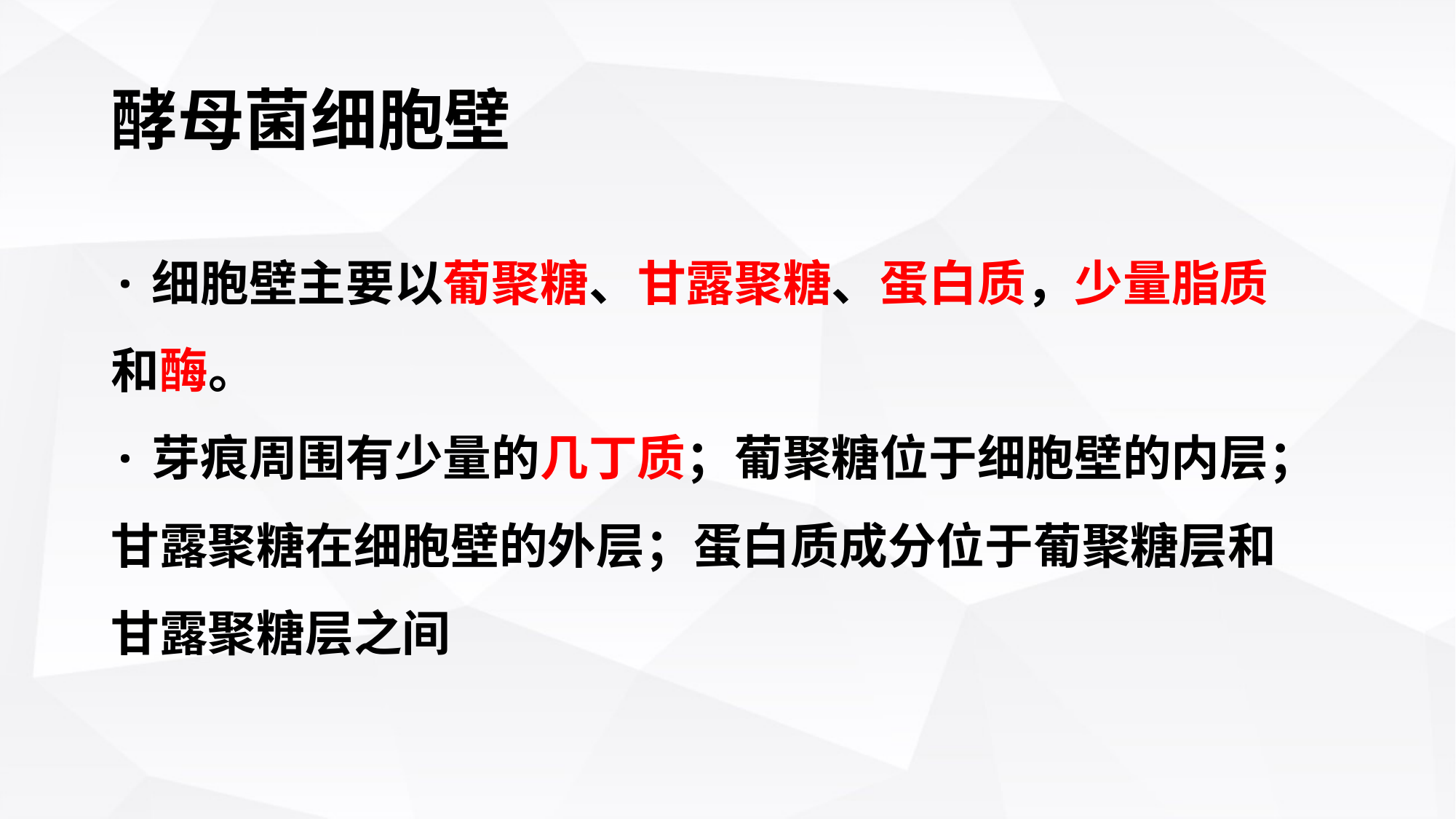

# 酵母菌细胞壁
·细胞壁主要以葡聚糖、甘露聚糖、蛋白质，少量脂质和酶。
·芽痕周围有少量的几丁质；葡聚糖位于细胞壁的内层；甘露聚糖在细胞壁的外层；蛋白质成分位于葡聚糖层和甘露聚糖层之间